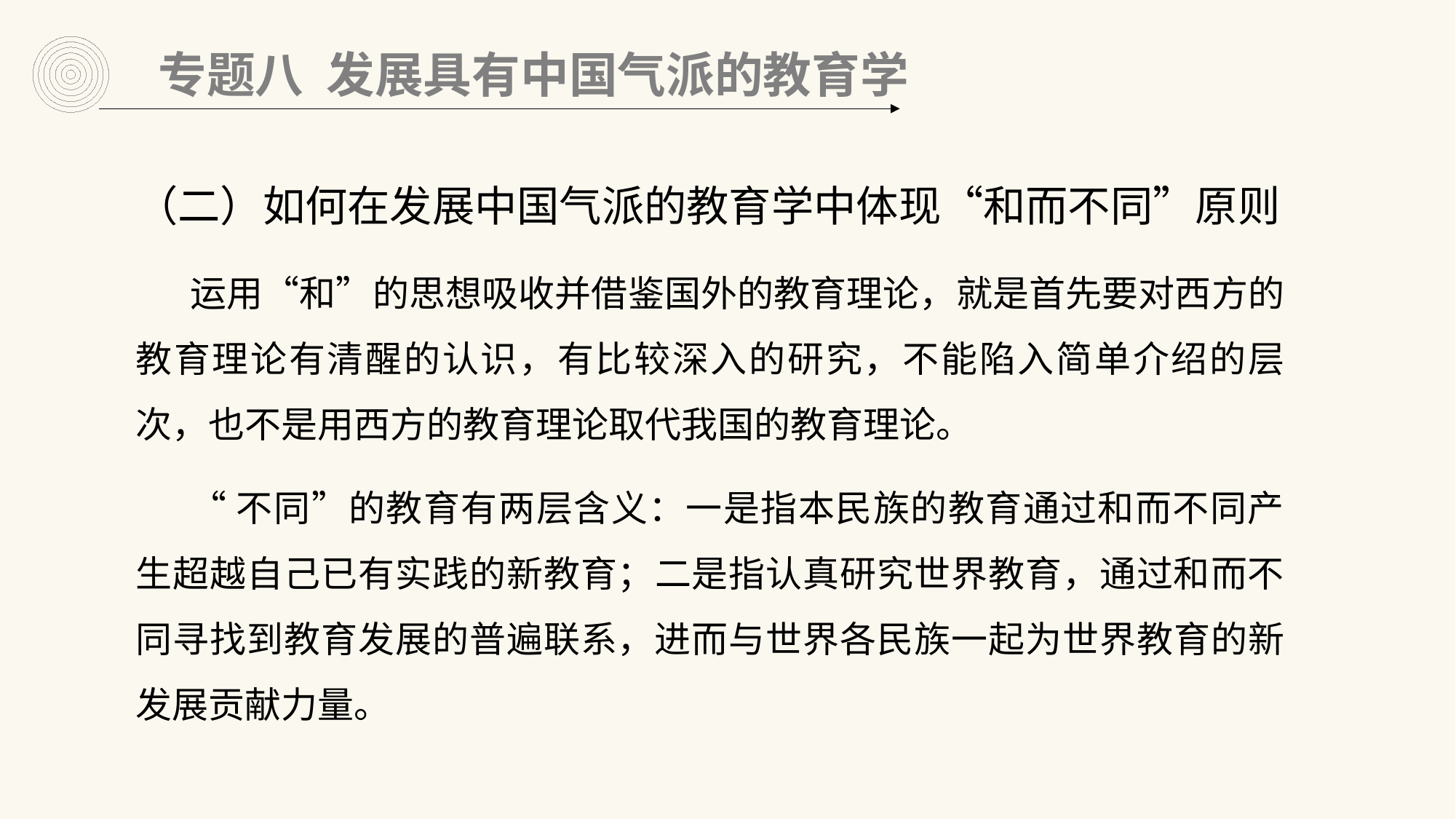

专题八  发展具有中国气派的教育学
（二）如何在发展中国气派的教育学中体现“和而不同”原则
运用“和”的思想吸收并借鉴国外的教育理论，就是首先要对西方的教育理论有清醒的认识，有比较深入的研究，不能陷入简单介绍的层次，也不是用西方的教育理论取代我国的教育理论。
“不同”的教育有两层含义：一是指本民族的教育通过和而不同产生超越自己已有实践的新教育；二是指认真研究世界教育，通过和而不同寻找到教育发展的普遍联系，进而与世界各民族一起为世界教育的新发展贡献力量。